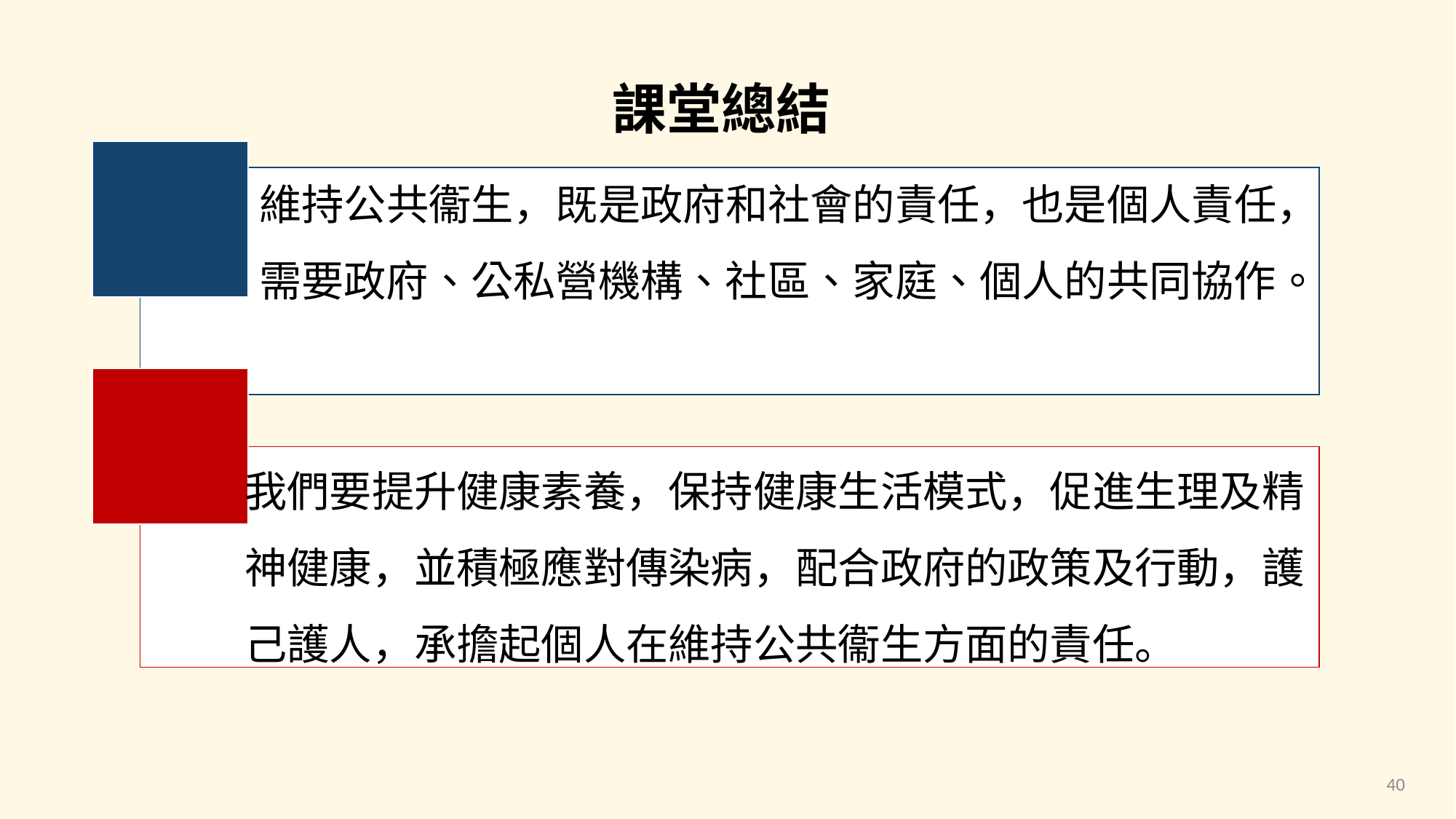

課堂總結

維持公共衞生，既是政府和社會的責任，也是個人責任，需要政府、公私營機構、社區、家庭、個人的共同協作。
我們要提升健康素養，保持健康生活模式，促進生理及精神健康，並積極應對傳染病，配合政府的政策及行動，護己護人，承擔起個人在維持公共衞生方面的責任。